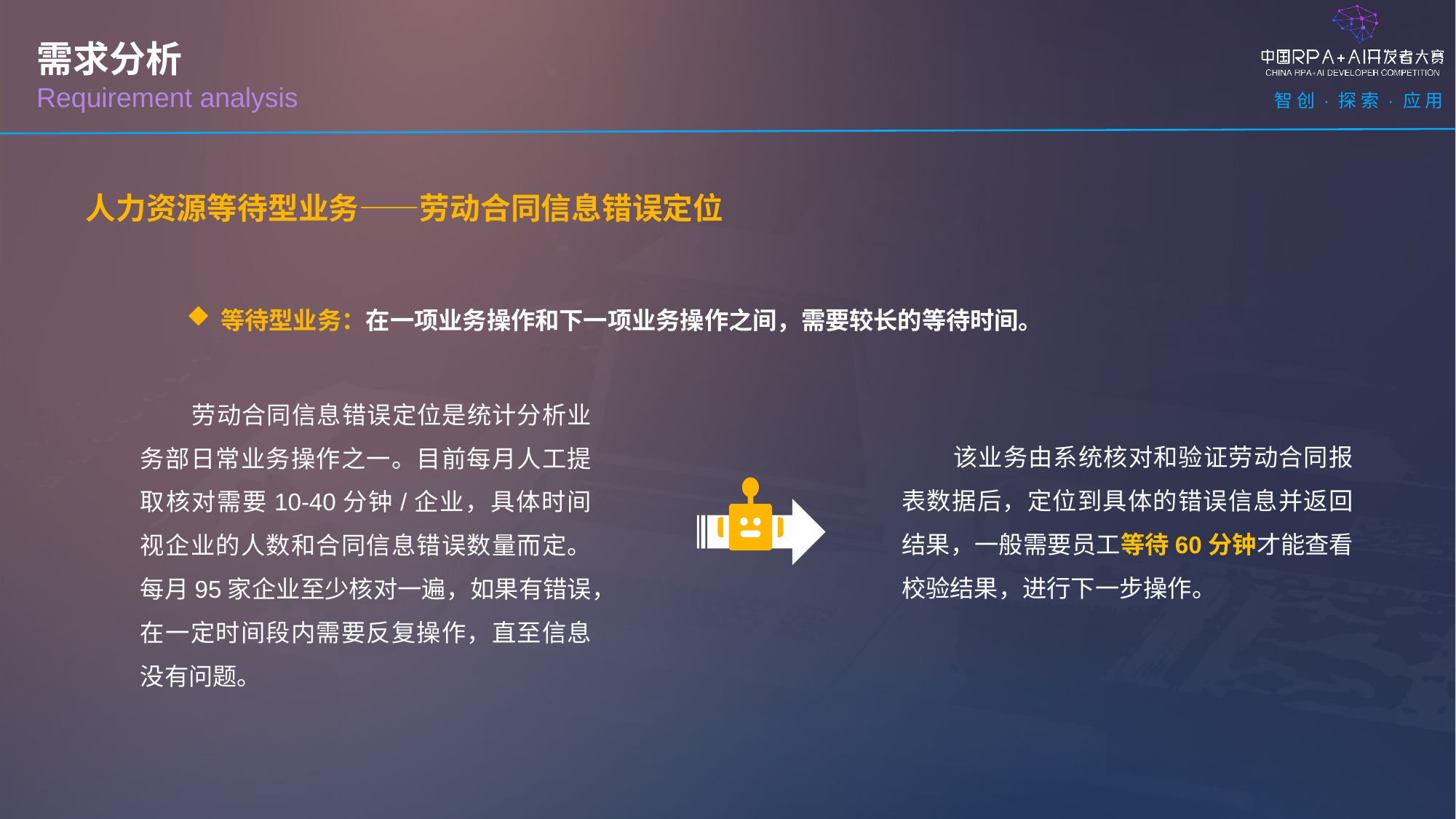

需求分析
Requirement analysis
人力资源等待型业务——劳动合同信息错误定位
等待型业务：在一项业务操作和下一项业务操作之间，需要较长的等待时间。
劳动合同信息错误定位是统计分析业务部日常业务操作之一。目前每月人工提取核对需要10-40分钟/企业，具体时间视企业的人数和合同信息错误数量而定。每月95家企业至少核对一遍，如果有错误，在一定时间段内需要反复操作，直至信息没有问题。
该业务由系统核对和验证劳动合同报表数据后，定位到具体的错误信息并返回结果，一般需要员工等待60分钟才能查看校验结果，进行下一步操作。